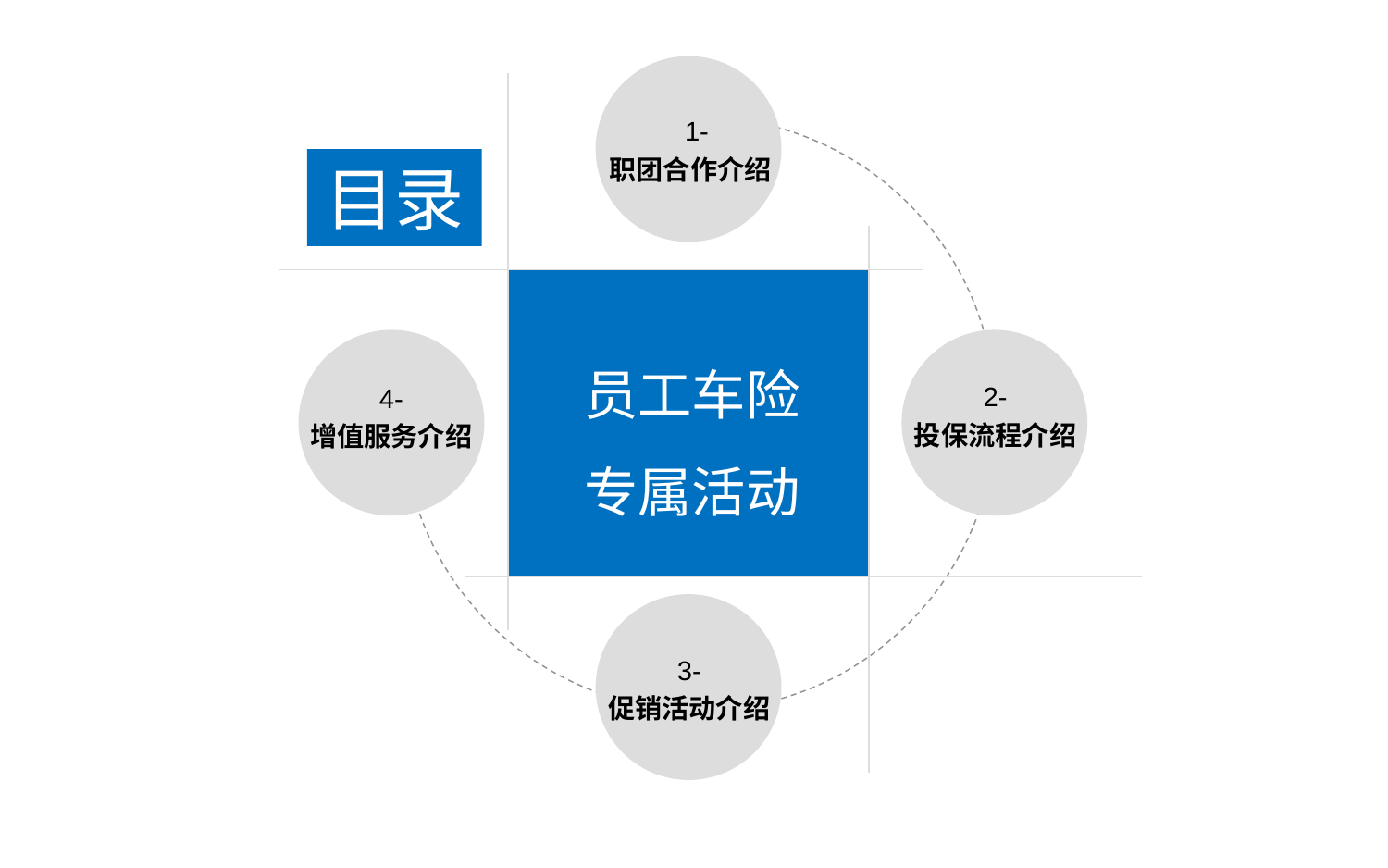

1-
职团合作介绍

目录

员工车险
专属活动

2-
投保流程介绍
4-
增值服务介绍

3-
促销活动介绍